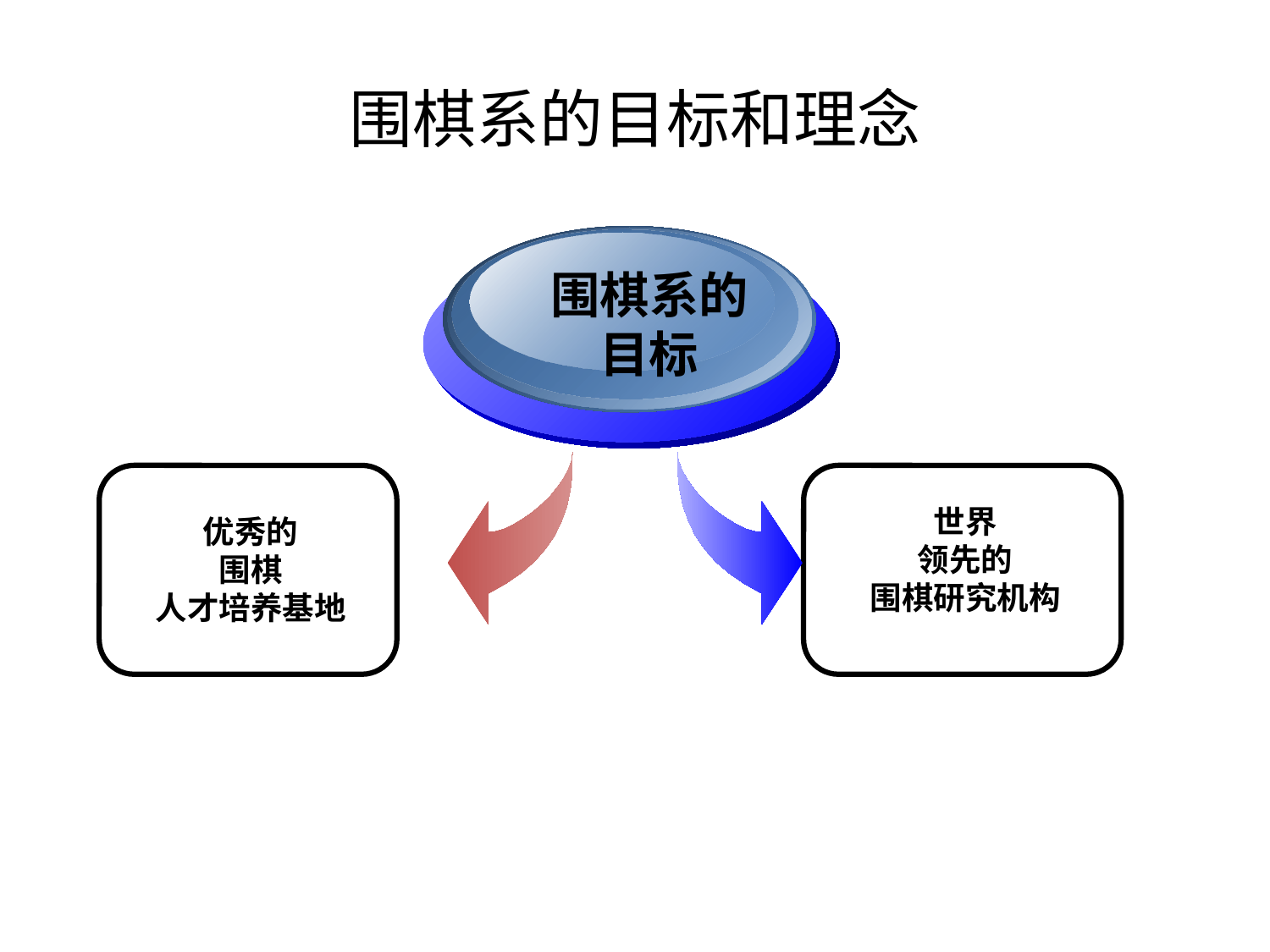

# 围棋系的目标和理念

围棋系的
目标

世界
领先的
围棋研究机构
优秀的
围棋
人才培养基地